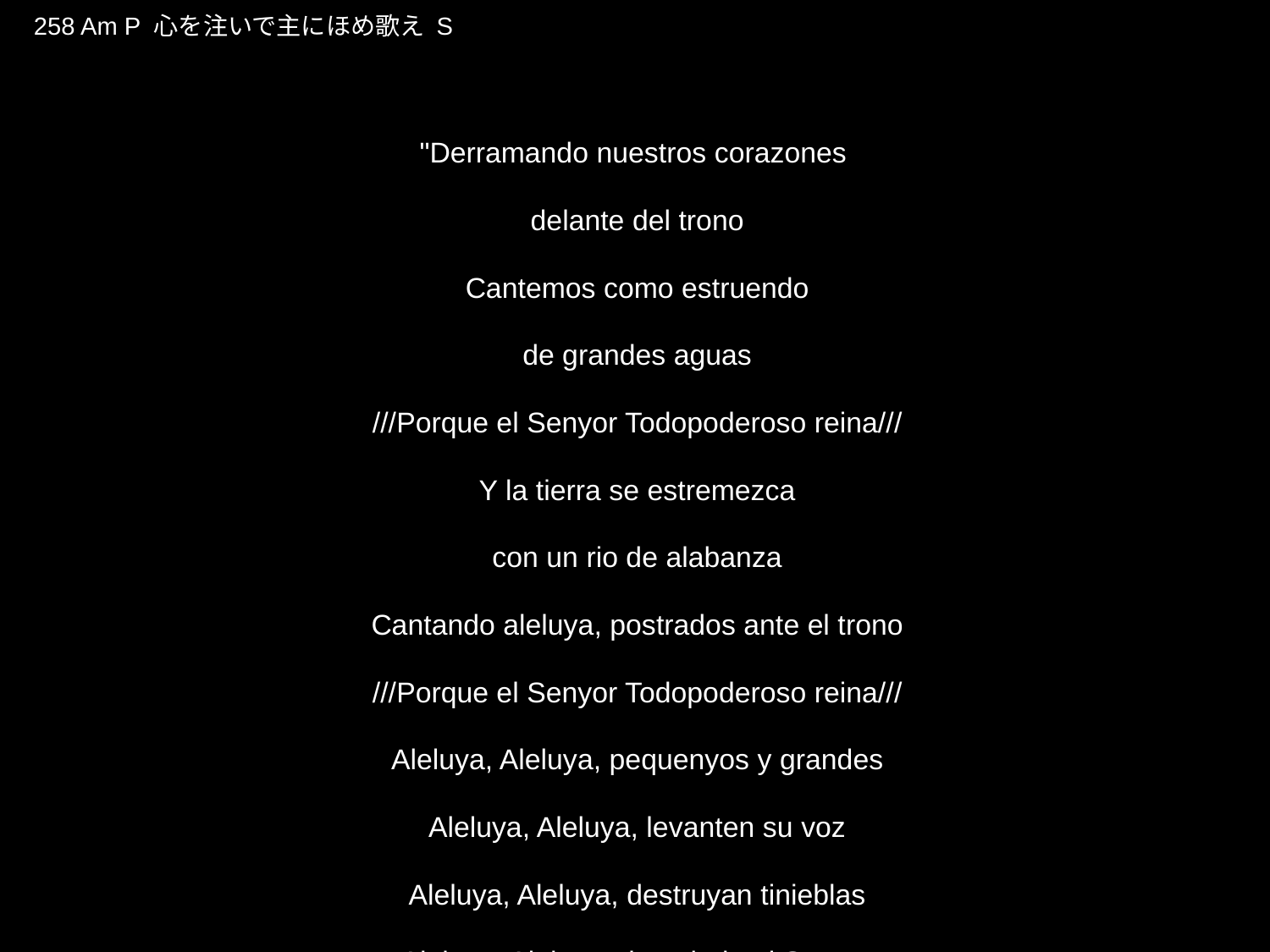

こころをそそいでしゅにほめうたえ
★P
258 Am P 心を注いで主にほめ歌え S
★３
"Derramando nuestros corazones
delante del trono
Cantemos como estruendo
de grandes aguas
///Porque el Senyor Todopoderoso reina///
Y la tierra se estremezca
con un rio de alabanza
Cantando aleluya, postrados ante el trono
///Porque el Senyor Todopoderoso reina///
Aleluya, Aleluya, pequenyos y grandes
Aleluya, Aleluya, levanten su voz
Aleluya, Aleluya, destruyan tinieblas
Aleluya, Aleluya, den gloria al Senyor
///Porque el Senyor Todopoderoso reina"